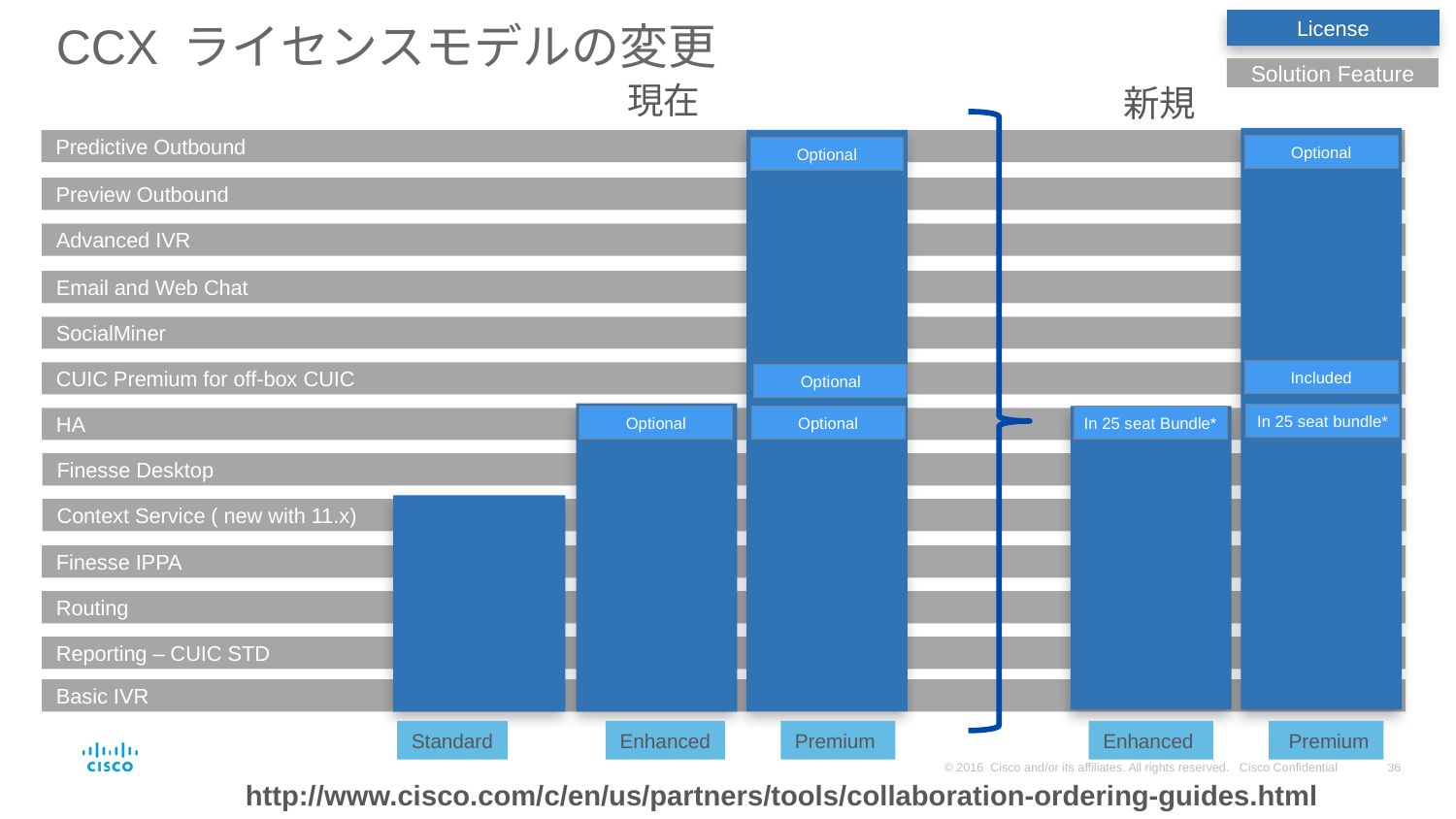

CCX ライセンスモデルの変更
License
Solution Feature
現在
新規

Predictive Outbound

Optional
Optional
Preview Outbound
Advanced IVR
Email and Web Chat
SocialMiner
Included
CUIC Premium for off-box CUIC
Optional

In 25 seat bundle*
In 25 seat Bundle*

Optional
Optional
HA
Finesse Desktop

Context Service ( new with 11.x)
Finesse IPPA
Routing
Reporting – CUIC STD
Basic IVR
Standard
Enhanced
Premium
Enhanced
 Premium
http://www.cisco.com/c/en/us/partners/tools/collaboration-ordering-guides.html